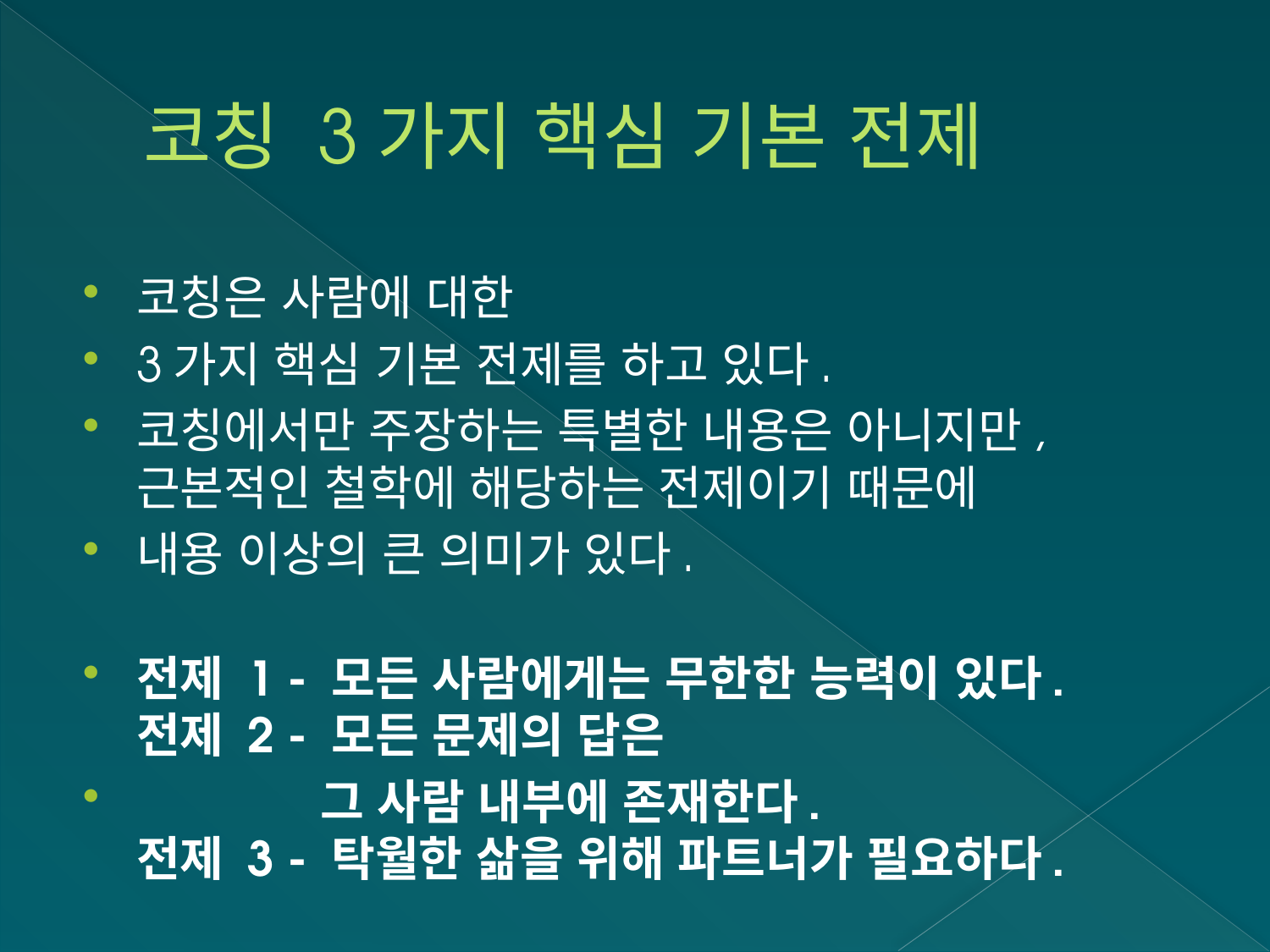

# 코칭 3가지 핵심 기본 전제
코칭은 사람에 대한
3가지 핵심 기본 전제를 하고 있다.
코칭에서만 주장하는 특별한 내용은 아니지만, 근본적인 철학에 해당하는 전제이기 때문에
내용 이상의 큰 의미가 있다.
전제 1 - 모든 사람에게는 무한한 능력이 있다.
전제 2 - 모든 문제의 답은
             그 사람 내부에 존재한다.
전제 3 - 탁월한 삶을 위해 파트너가 필요하다.